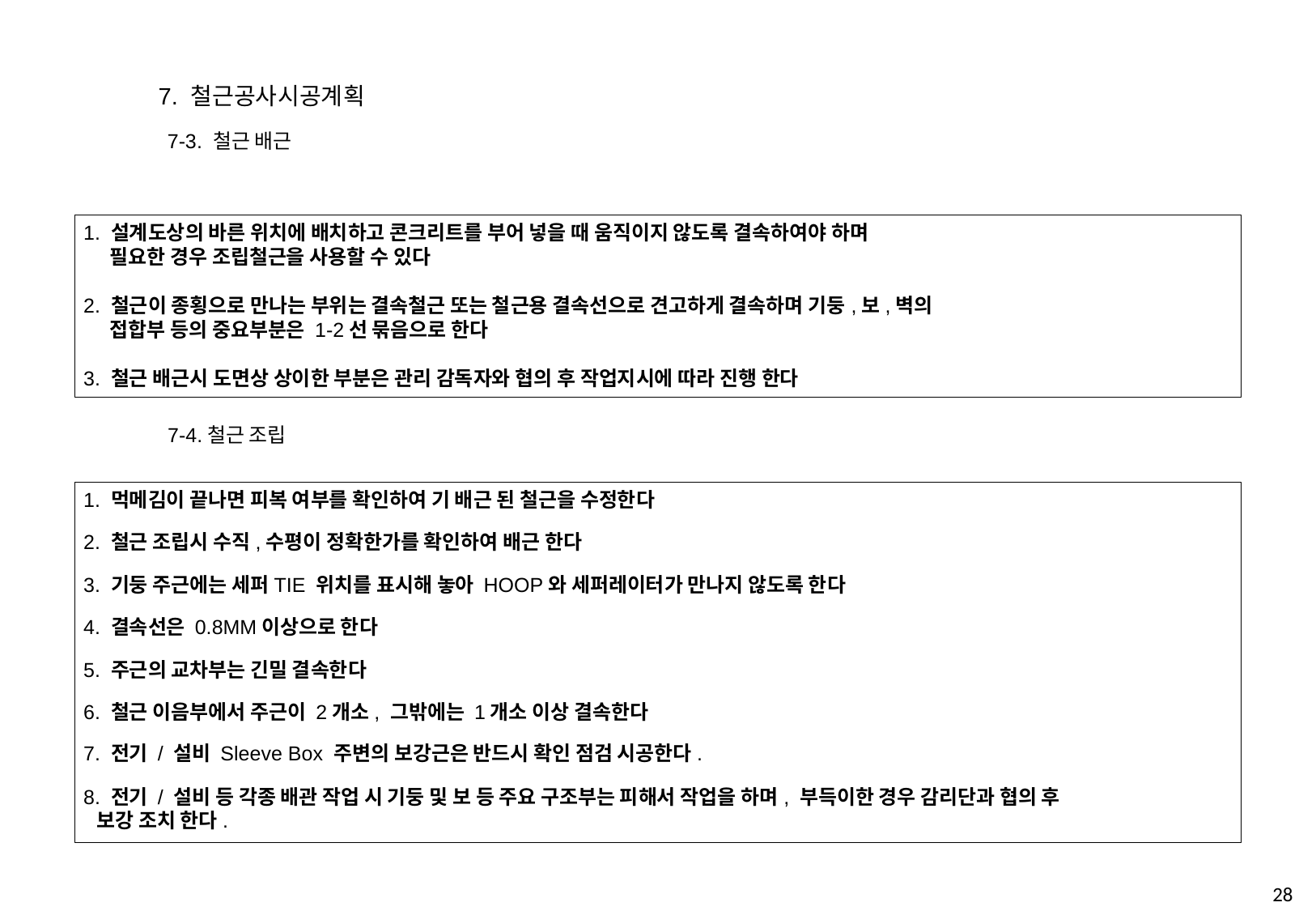

7. 철근공사시공계획
7-3. 철근 배근
1. 설계도상의 바른 위치에 배치하고 콘크리트를 부어 넣을 때 움직이지 않도록 결속하여야 하며
필요한 경우 조립철근을 사용할 수 있다

2. 철근이 종횡으로 만나는 부위는 결속철근 또는 철근용 결속선으로 견고하게 결속하며 기둥,보,벽의
접합부 등의 중요부분은 1-2선 묶음으로 한다

3. 철근 배근시 도면상 상이한 부분은 관리 감독자와 협의 후 작업지시에 따라 진행 한다
7-4.철근 조립
1. 먹메김이 끝나면 피복 여부를 확인하여 기 배근 된 철근을 수정한다

2. 철근 조립시 수직,수평이 정확한가를 확인하여 배근 한다

3. 기둥 주근에는 세퍼TIE 위치를 표시해 놓아 HOOP와 세퍼레이터가 만나지 않도록 한다

4. 결속선은 0.8MM이상으로 한다

5. 주근의 교차부는 긴밀 결속한다

6. 철근 이음부에서 주근이 2개소, 그밖에는 1개소 이상 결속한다

7. 전기 / 설비 Sleeve Box 주변의 보강근은 반드시 확인 점검 시공한다.

8. 전기 / 설비 등 각종 배관 작업 시 기둥 및 보 등 주요 구조부는 피해서 작업을 하며, 부득이한 경우 감리단과 협의 후
보강 조치 한다.